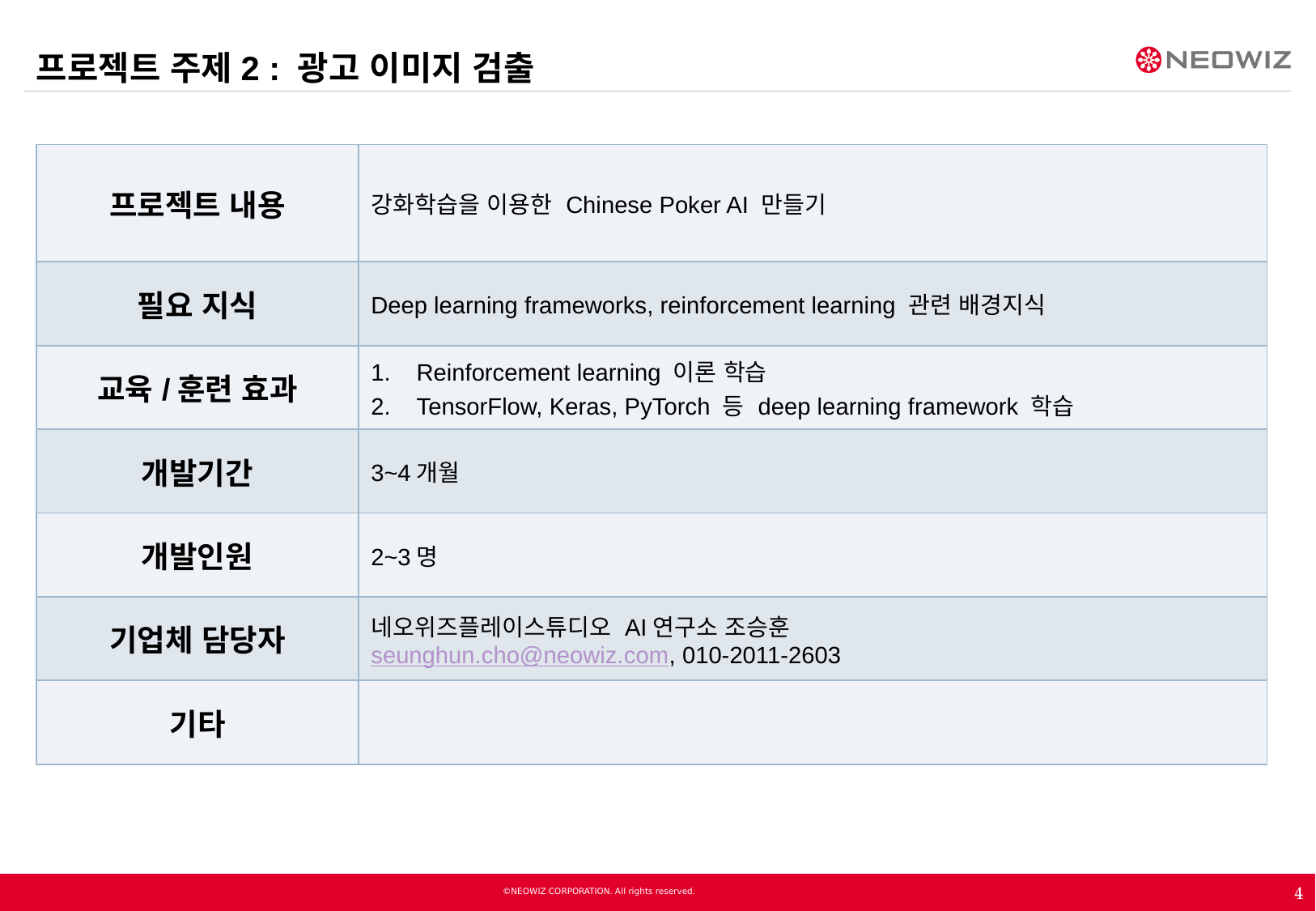

프로젝트 주제2 : 광고 이미지 검출
| 프로젝트 내용 | 강화학습을 이용한 Chinese Poker AI 만들기 |
| --- | --- |
| 필요 지식 | Deep learning frameworks, reinforcement learning 관련 배경지식 |
| 교육/훈련 효과 | Reinforcement learning 이론 학습 TensorFlow, Keras, PyTorch 등 deep learning framework 학습 |
| 개발기간 | 3~4개월 |
| 개발인원 | 2~3명 |
| 기업체 담당자 | 네오위즈플레이스튜디오 AI연구소 조승훈 seunghun.cho@neowiz.com, 010-2011-2603 |
| 기타 |  |
4
4